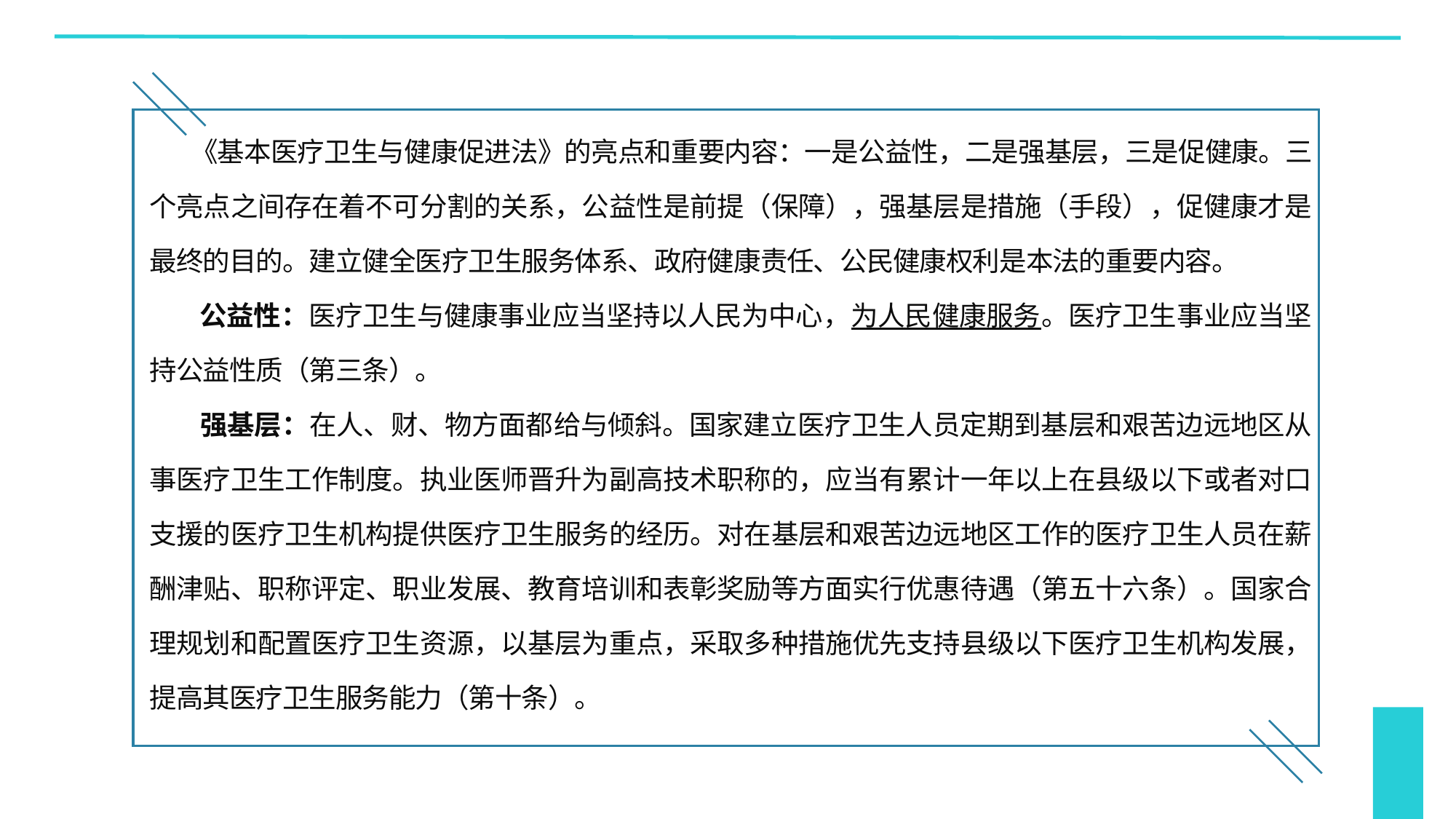

《基本医疗卫生与健康促进法》的亮点和重要内容：一是公益性，二是强基层，三是促健康。三个亮点之间存在着不可分割的关系，公益性是前提（保障），强基层是措施（手段），促健康才是最终的目的。建立健全医疗卫生服务体系、政府健康责任、公民健康权利是本法的重要内容。
       公益性：医疗卫生与健康事业应当坚持以人民为中心，为人民健康服务。医疗卫生事业应当坚持公益性质（第三条）。
       强基层：在人、财、物方面都给与倾斜。国家建立医疗卫生人员定期到基层和艰苦边远地区从事医疗卫生工作制度。执业医师晋升为副高技术职称的，应当有累计一年以上在县级以下或者对口支援的医疗卫生机构提供医疗卫生服务的经历。对在基层和艰苦边远地区工作的医疗卫生人员在薪酬津贴、职称评定、职业发展、教育培训和表彰奖励等方面实行优惠待遇（第五十六条）。国家合理规划和配置医疗卫生资源，以基层为重点，采取多种措施优先支持县级以下医疗卫生机构发展，提高其医疗卫生服务能力（第十条）。